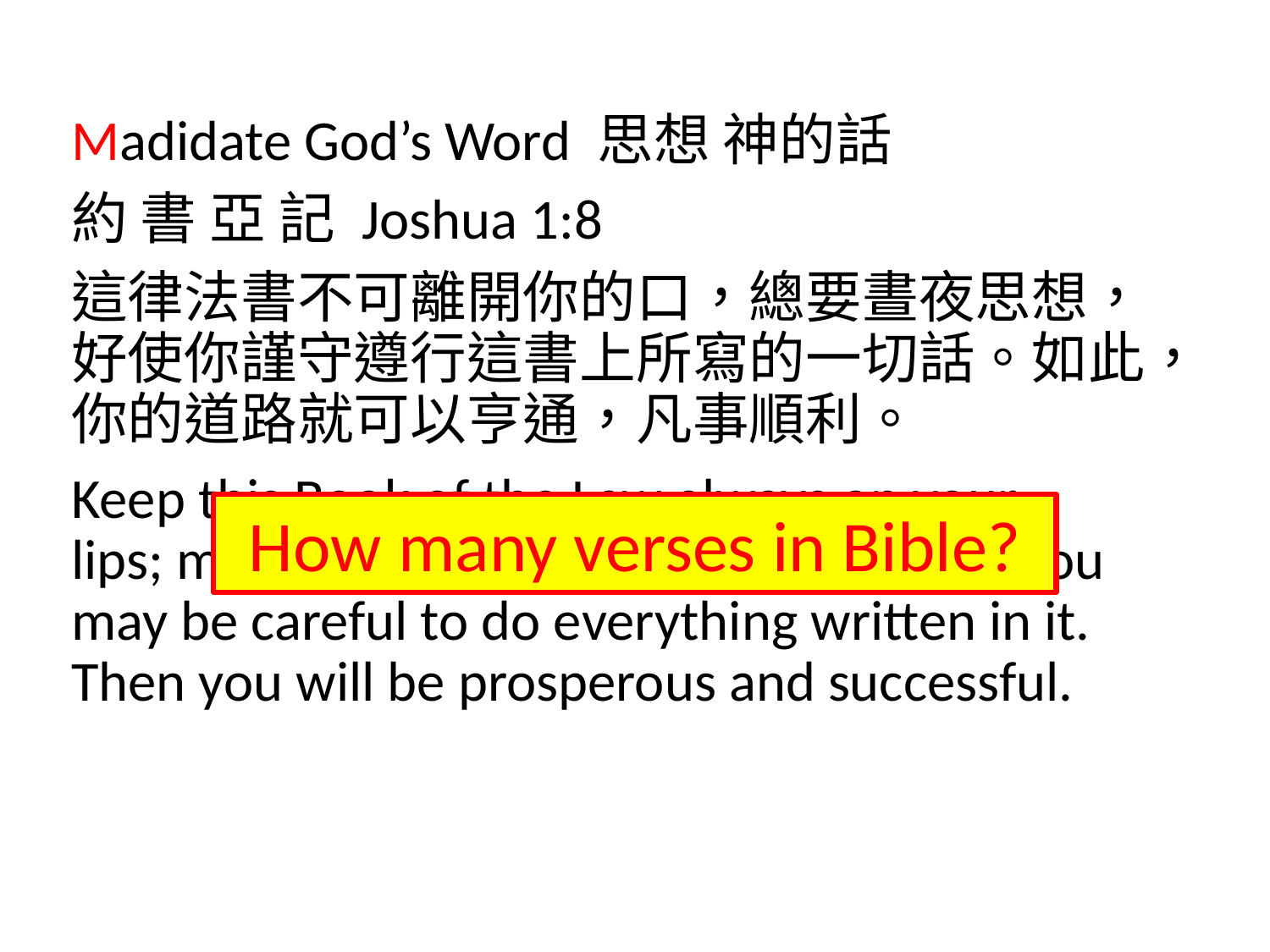

Madidate God’s Word 思想 神的話
約 書 亞 記 Joshua 1:8
這律法書不可離開你的口，總要晝夜思想，好使你謹守遵行這書上所寫的一切話。如此，你的道路就可以亨通，凡事順利。
Keep this Book of the Law always on your lips; meditate on it day and night, so that you may be careful to do everything written in it. Then you will be prosperous and successful.
How many verses in Bible?